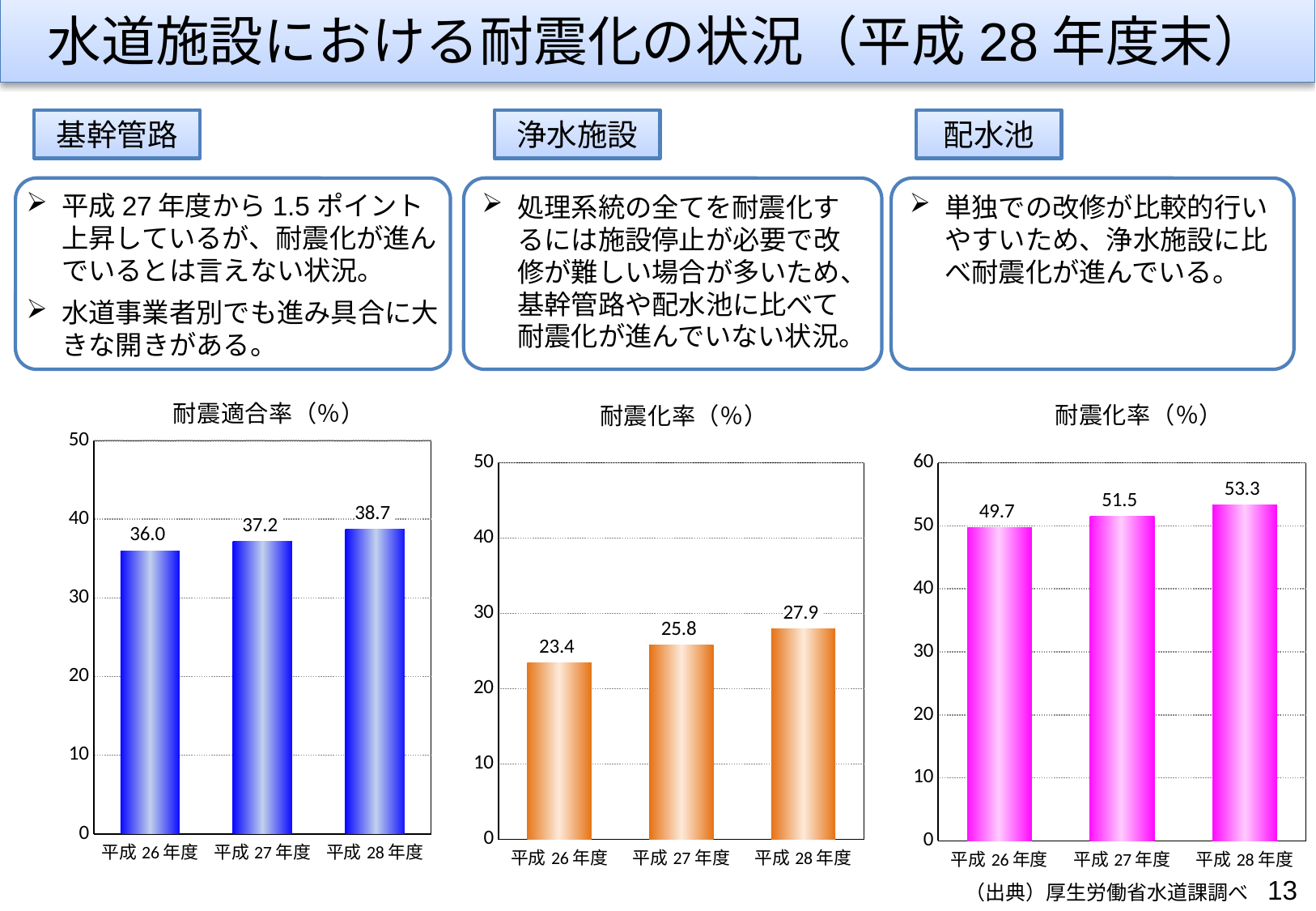

水道施設における耐震化の状況（平成28年度末）
基幹管路
浄水施設
配水池
平成27年度から1.5ポイント上昇しているが、耐震化が進んでいるとは言えない状況。
水道事業者別でも進み具合に大きな開きがある。
処理系統の全てを耐震化するには施設停止が必要で改修が難しい場合が多いため、基幹管路や配水池に比べて耐震化が進んでいない状況。
単独での改修が比較的行いやすいため、浄水施設に比べ耐震化が進んでいる。

### Chart:  耐震化率（％）

| Category |  |
|---|---|
| 平成26年度 | 49.7 |
| 平成27年度 | 51.5 |
| 平成28年度 | 53.29999999999999 |

### Chart: 耐震化率（％）

| Category |  |
|---|---|
| 平成26年度 | 23.4 |
| 平成27年度 | 25.8 |
| 平成28年度 | 27.900000000000002 |

### Chart: 耐震適合率（％）

| Category |  |
|---|---|
| 平成26年度 | 36.0 |
| 平成27年度 | 37.2 |
| 平成28年度 | 38.7 |
13
（出典）厚生労働省水道課調べ